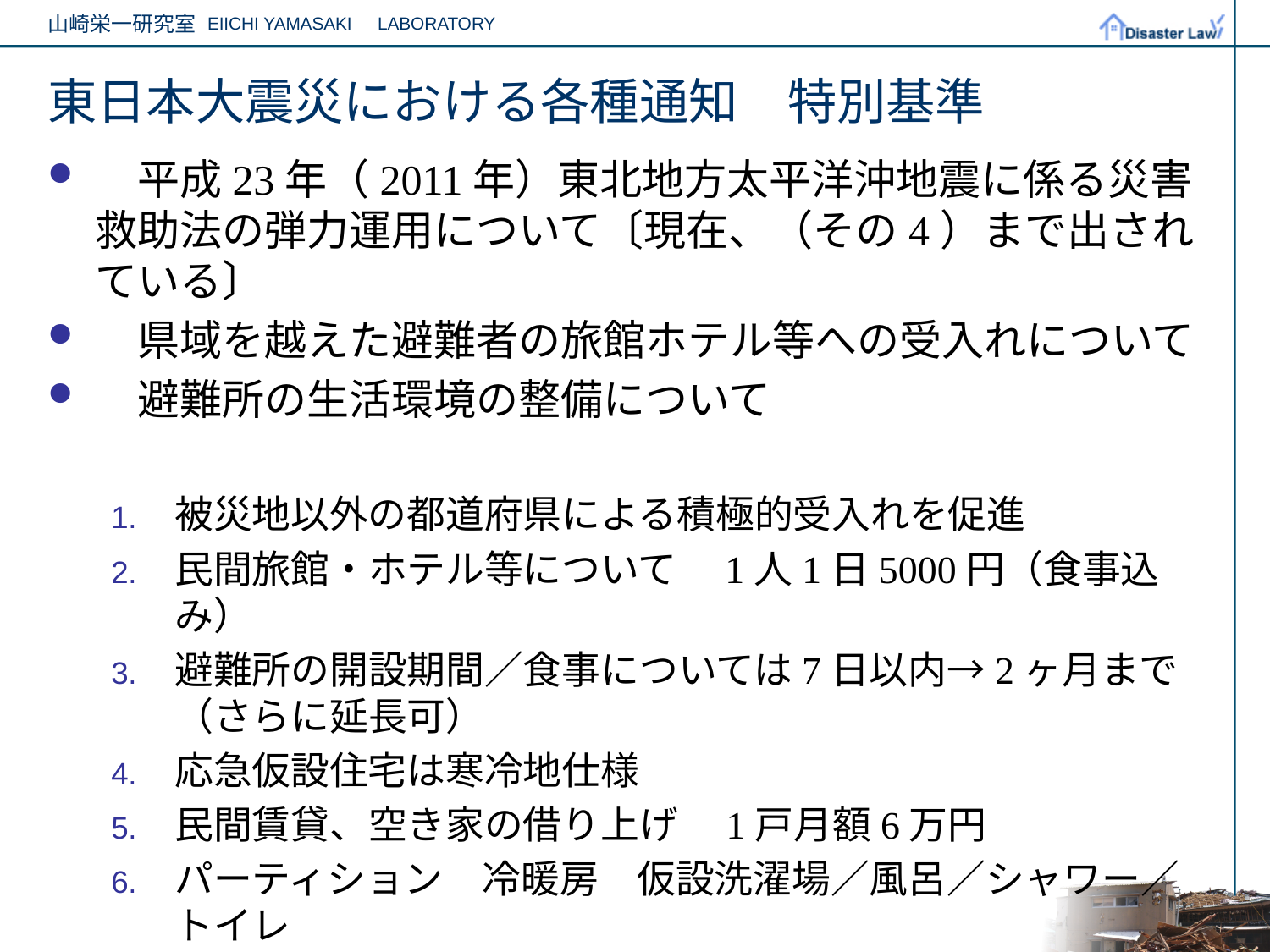

# 東日本大震災における各種通知　特別基準
　平成23年（2011年）東北地方太平洋沖地震に係る災害救助法の弾力運用について〔現在、（その4）まで出されている〕
　県域を越えた避難者の旅館ホテル等への受入れについて
　避難所の生活環境の整備について

被災地以外の都道府県による積極的受入れを促進
民間旅館・ホテル等について　1人1日5000円（食事込み）
避難所の開設期間／食事については7日以内→2ヶ月まで（さらに延長可）
応急仮設住宅は寒冷地仕様
民間賃貸、空き家の借り上げ　1戸月額6万円
パーティション　冷暖房　仮設洗濯場／風呂／シャワー／トイレ
食事については、高齢者・病弱者に対する配慮
福祉避難所の設置